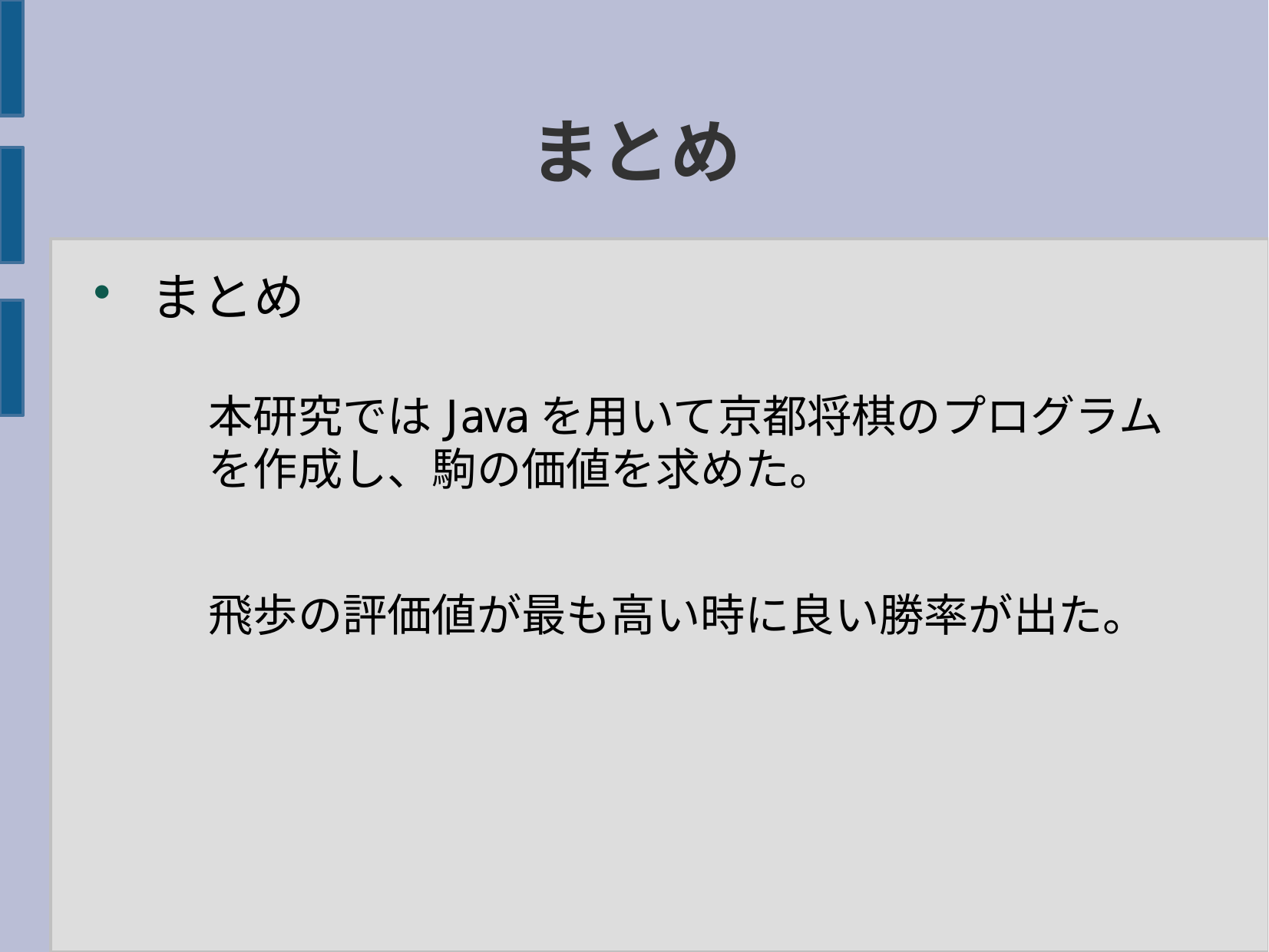

まとめ
まとめ

	本研究ではJavaを用いて京都将棋のプログラム	を作成し、駒の価値を求めた。

	飛歩の評価値が最も高い時に良い勝率が出た。